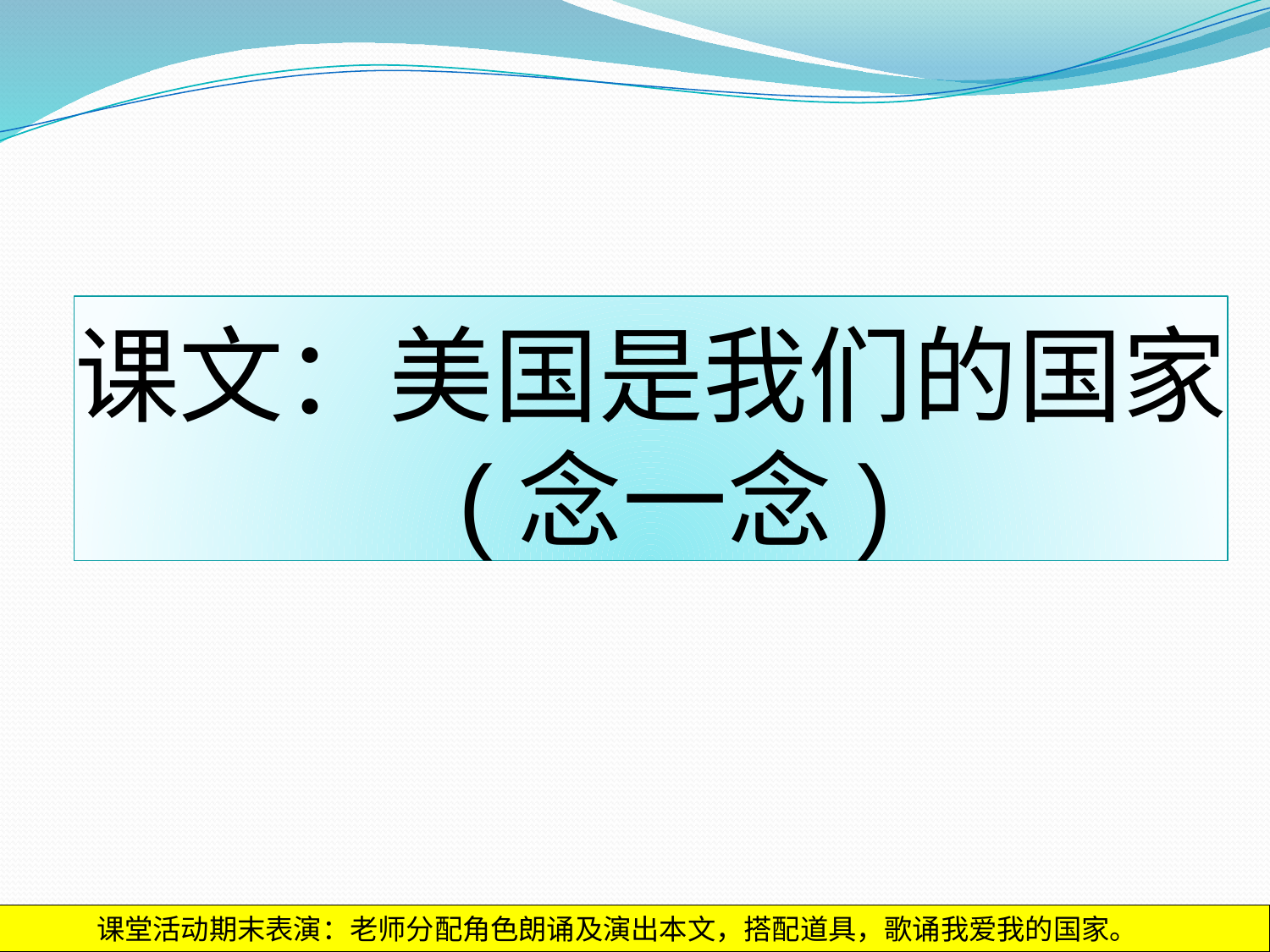

# 课文：美国是我们的国家 (念一念)
课堂活动期末表演：老师分配角色朗诵及演出本文，搭配道具，歌诵我爱我的国家。